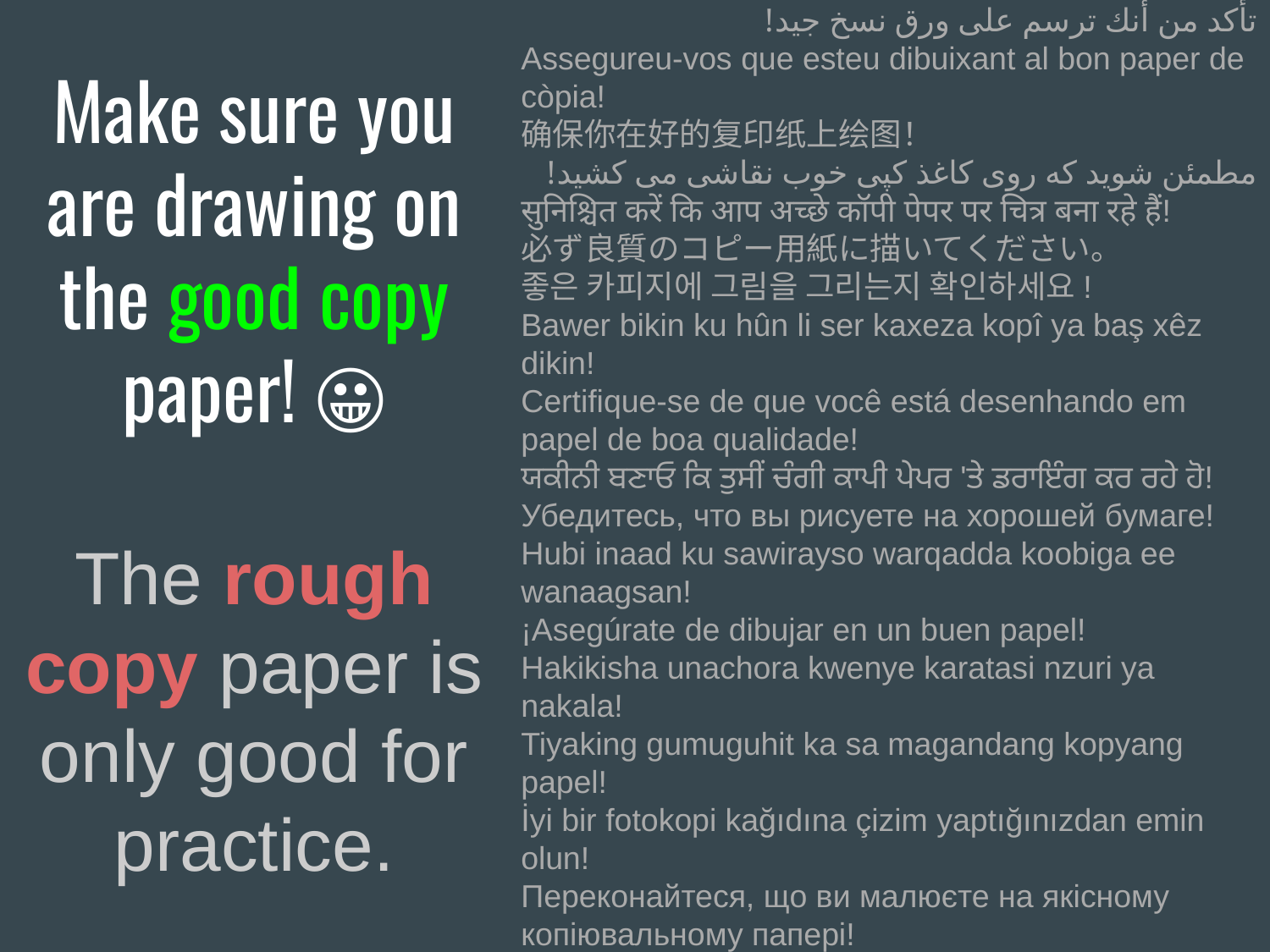

Make sure you are drawing on the good copy paper! 😀
The rough copy paper is only good for practice.
በጥሩ ቅጂ ወረቀት ላይ መሳልዎን ያረጋግጡ!
تأكد من أنك ترسم على ورق نسخ جيد!
Assegureu-vos que esteu dibuixant al bon paper de còpia!
确保你在好的复印纸上绘图！
مطمئن شوید که روی کاغذ کپی خوب نقاشی می کشید!
सुनिश्चित करें कि आप अच्छे कॉपी पेपर पर चित्र बना रहे हैं!
必ず良質のコピー用紙に描いてください。
좋은 카피지에 그림을 그리는지 확인하세요!
Bawer bikin ku hûn li ser kaxeza kopî ya baş xêz dikin!
Certifique-se de que você está desenhando em papel de boa qualidade!
ਯਕੀਨੀ ਬਣਾਓ ਕਿ ਤੁਸੀਂ ਚੰਗੀ ਕਾਪੀ ਪੇਪਰ 'ਤੇ ਡਰਾਇੰਗ ਕਰ ਰਹੇ ਹੋ!
Убедитесь, что вы рисуете на хорошей бумаге!
Hubi inaad ku sawirayso warqadda koobiga ee wanaagsan!
¡Asegúrate de dibujar en un buen papel!
Hakikisha unachora kwenye karatasi nzuri ya nakala!
Tiyaking gumuguhit ka sa magandang kopyang papel!
İyi bir fotokopi kağıdına çizim yaptığınızdan emin olun!
Переконайтеся, що ви малюєте на якісному копіювальному папері!
Hãy đảm bảo bạn đang vẽ trên loại giấy tốt!